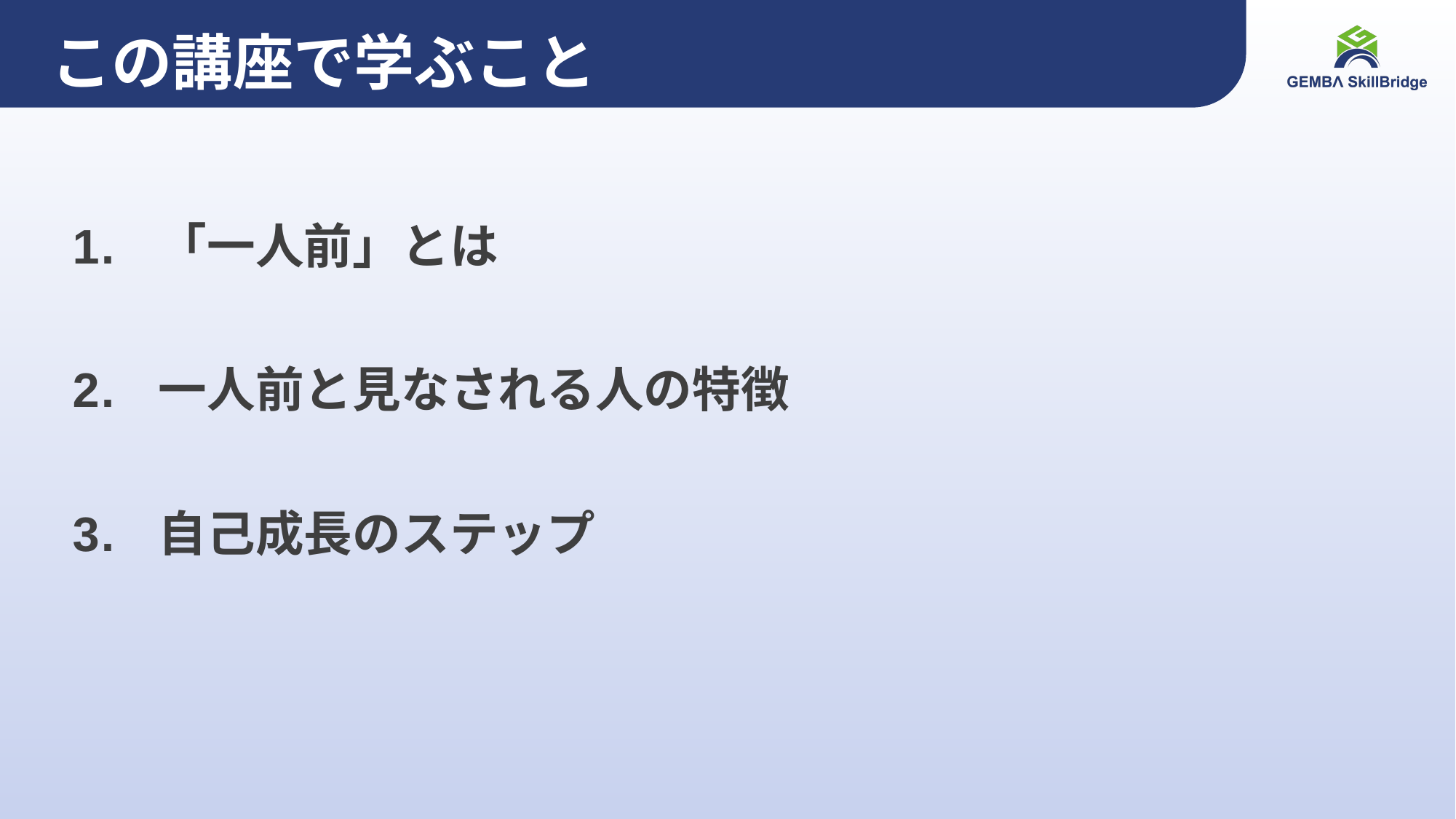

# この講座で学ぶこと
「一人前」とは
一人前と見なされる人の特徴
自己成長のステップ